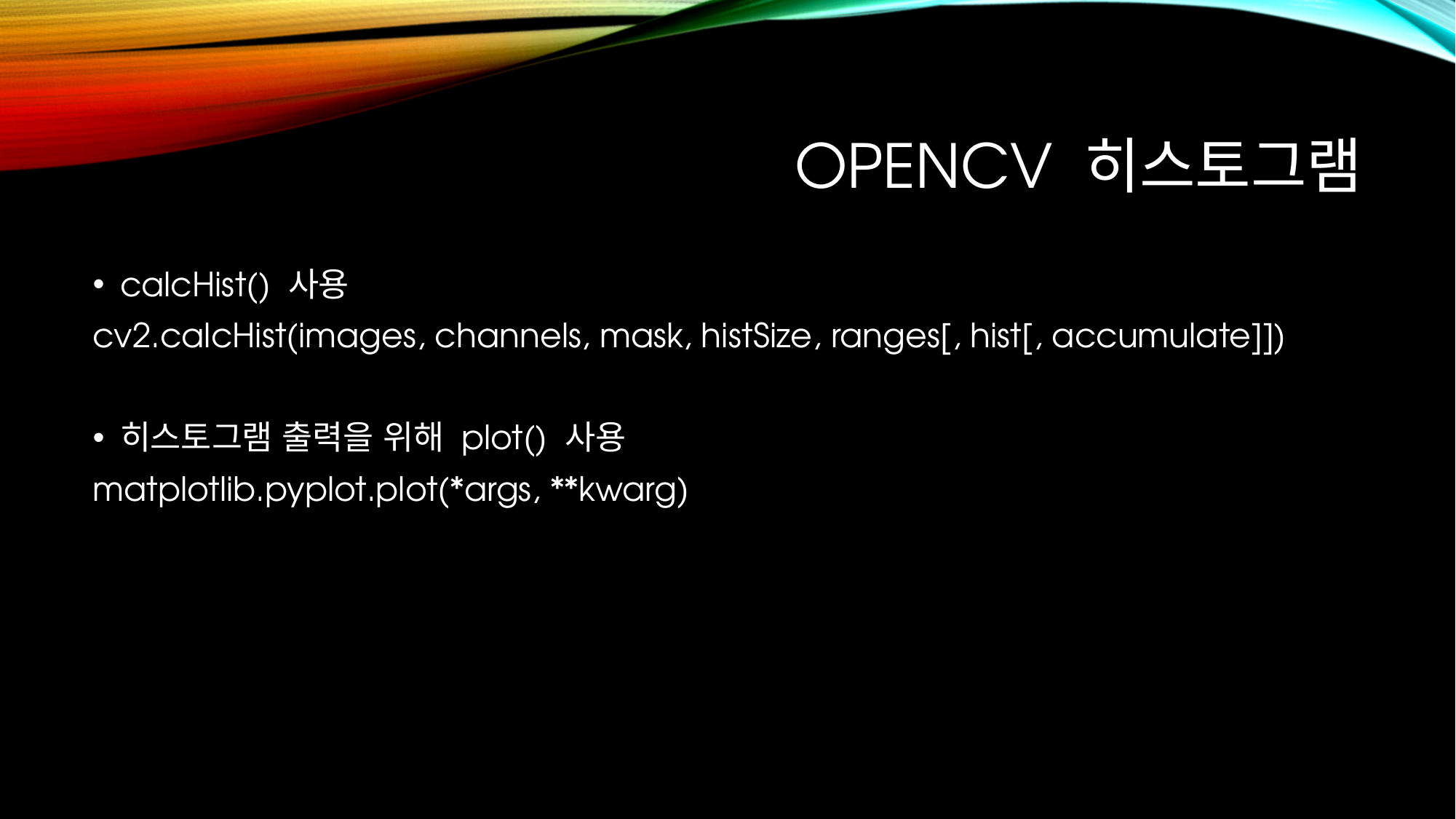

# Opencv 히스토그램
calcHist() 사용
cv2.calcHist(images, channels, mask, histSize, ranges[, hist[, accumulate]])

히스토그램 출력을 위해 plot() 사용
matplotlib.pyplot.plot(*args, **kwarg)